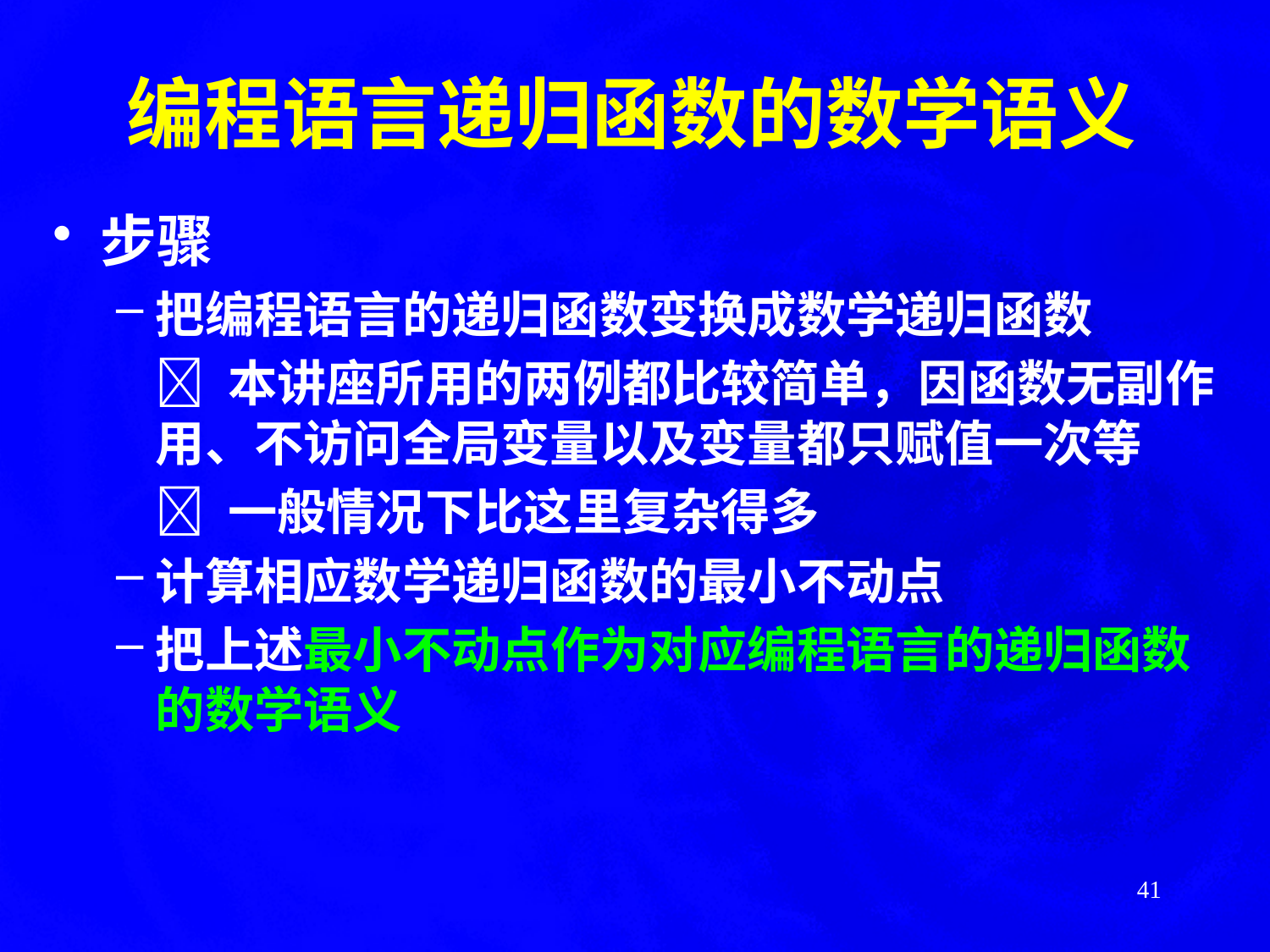

# 编程语言递归函数的数学语义
步骤
把编程语言的递归函数变换成数学递归函数
	• 本讲座所用的两例都比较简单，因函数无副作用、不访问全局变量以及变量都只赋值一次等
	• 一般情况下比这里复杂得多
计算相应数学递归函数的最小不动点
把上述最小不动点作为对应编程语言的递归函数的数学语义

41